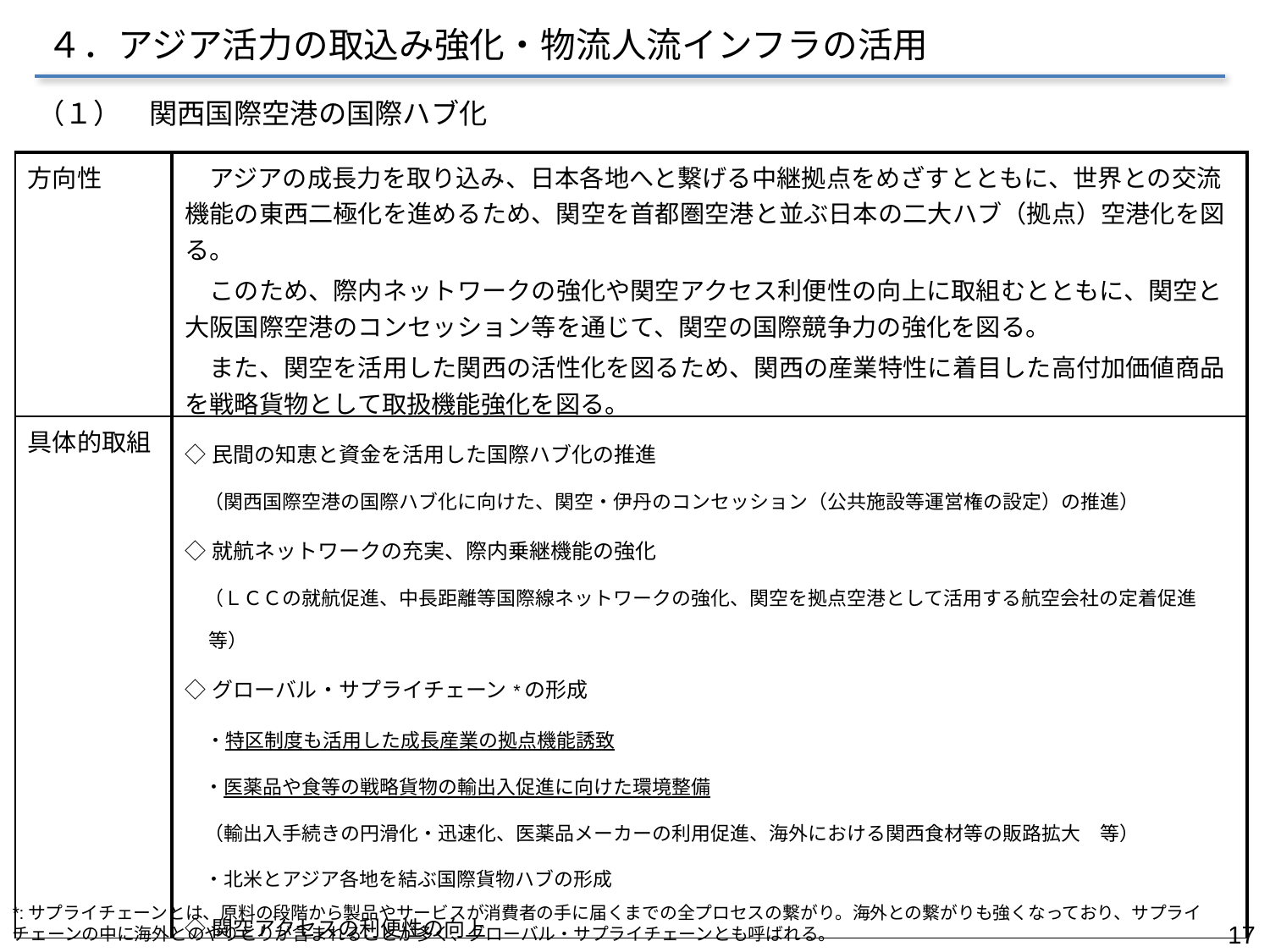

４．アジア活力の取込み強化・物流人流インフラの活用
（１）　関西国際空港の国際ハブ化
| 方向性 | アジアの成長力を取り込み、日本各地へと繋げる中継拠点をめざすとともに、世界との交流機能の東西二極化を進めるため、関空を首都圏空港と並ぶ日本の二大ハブ（拠点）空港化を図る。 　このため、際内ネットワークの強化や関空アクセス利便性の向上に取組むとともに、関空と大阪国際空港のコンセッション等を通じて、関空の国際競争力の強化を図る。 　また、関空を活用した関西の活性化を図るため、関西の産業特性に着目した高付加価値商品を戦略貨物として取扱機能強化を図る。 |
| --- | --- |
| 具体的取組 | ◇民間の知恵と資金を活用した国際ハブ化の推進 　（関西国際空港の国際ハブ化に向けた、関空・伊丹のコンセッション（公共施設等運営権の設定）の推進） ◇就航ネットワークの充実、際内乗継機能の強化 　（ＬＣＣの就航促進、中長距離等国際線ネットワークの強化、関空を拠点空港として活用する航空会社の定着促進　等） ◇グローバル・サプライチェーン\*の形成 　・特区制度も活用した成長産業の拠点機能誘致 　・医薬品や食等の戦略貨物の輸出入促進に向けた環境整備 　（輸出入手続きの円滑化・迅速化、医薬品メーカーの利用促進、海外における関西食材等の販路拡大　等） 　・北米とアジア各地を結ぶ国際貨物ハブの形成 ◇関空アクセスの利便性の向上 　（広域アクセスであるなにわ筋線や関空高速アクセス等の事業化に向けた検討、ＪＲ東海道線支線の地下化・うめきた新駅設置の事業化、深夜早朝時間帯のアクセス充実、航空と交通アクセスの連携　等） |
*:サプライチェーンとは、原料の段階から製品やサービスが消費者の手に届くまでの全プロセスの繋がり。海外との繋がりも強くなっており、サプライチェーンの中に海外とのやりとりが含まれることが多く、グローバル・サプライチェーンとも呼ばれる。
17